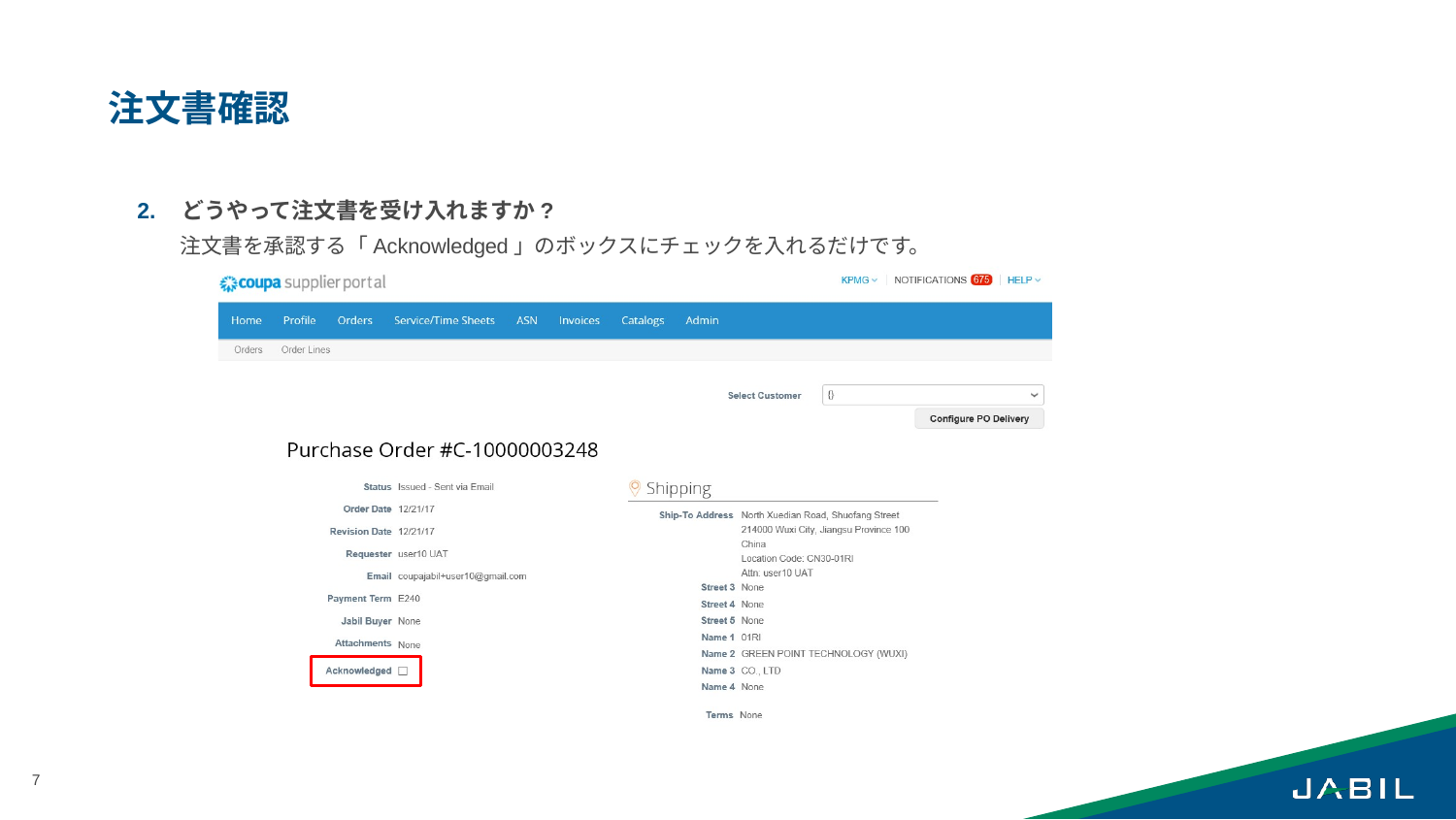

# 注文書確認
2.	どうやって注文書を受け入れますか?
注文書を承認する「Acknowledged」のボックスにチェックを入れるだけです。

7